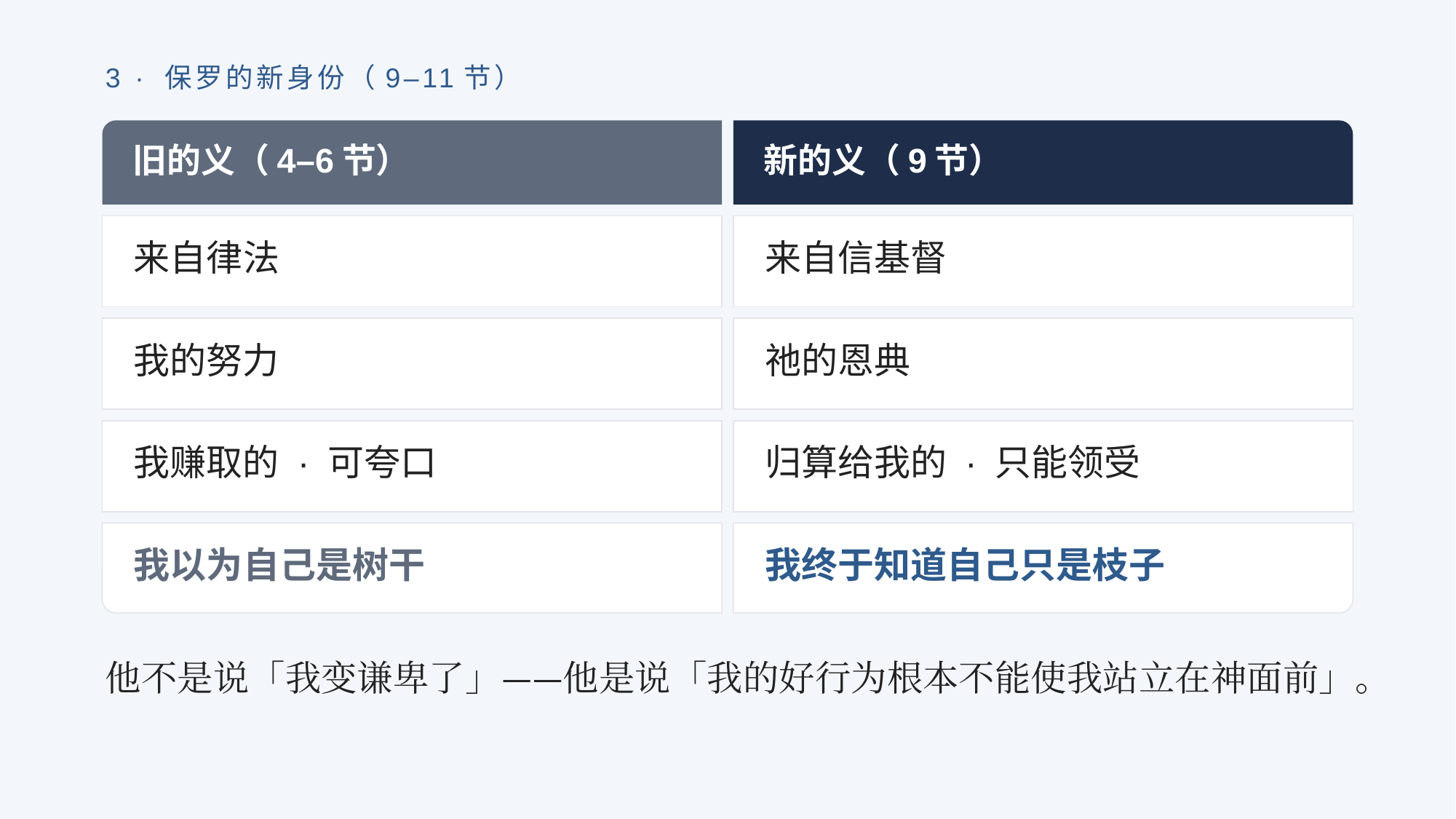

3 · 保罗的新身份（9–11节）

旧的义（4–6节）
新的义（9节）

来自律法
来自信基督

我的努力
祂的恩典

我赚取的 · 可夸口
归算给我的 · 只能领受

我以为自己是树干
我终于知道自己只是枝子
他不是说「我变谦卑了」——他是说「我的好行为根本不能使我站立在神面前」。